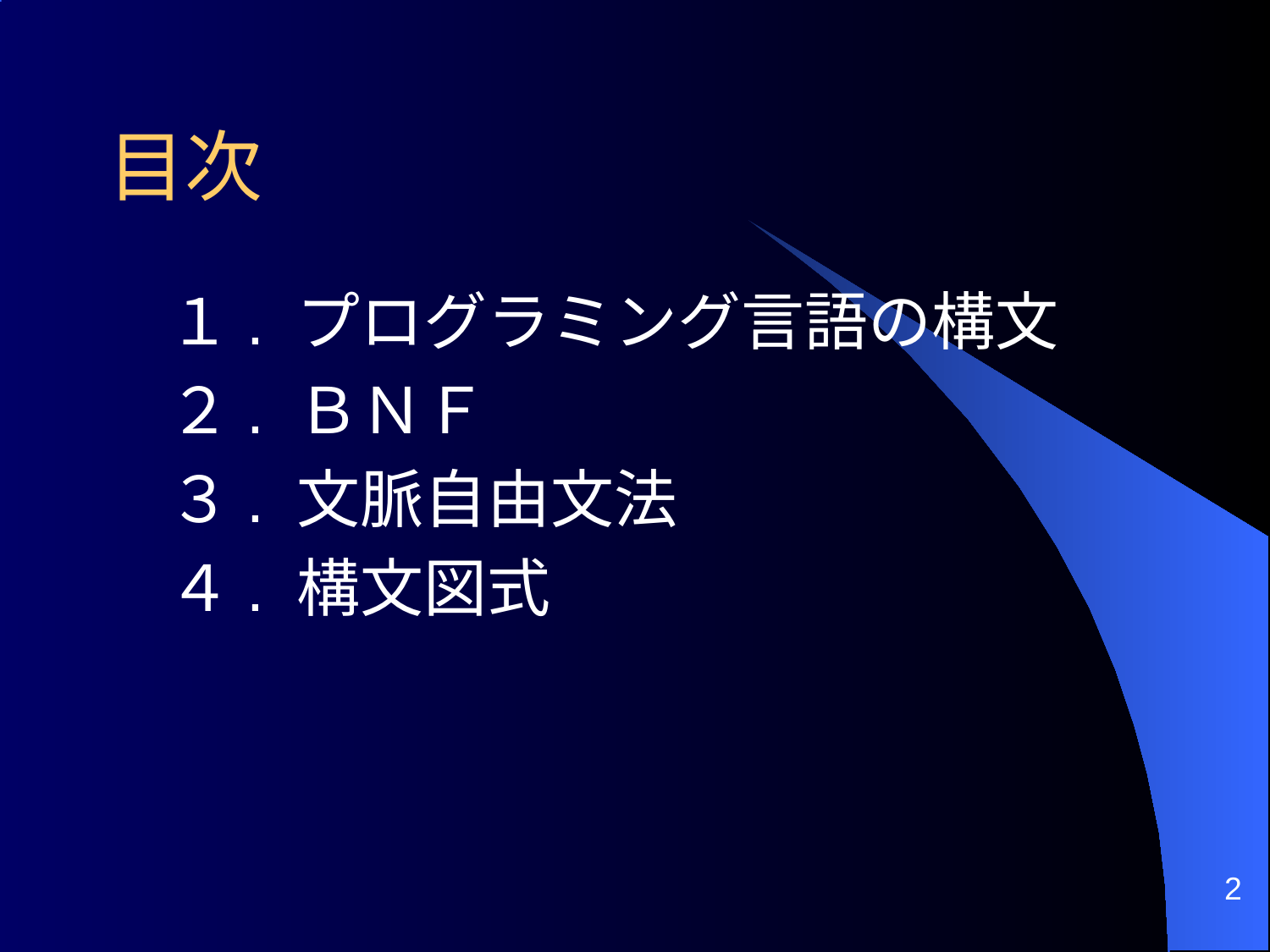

# 目次
	１. プログラミング言語の構文
	２. ＢＮＦ
	３. 文脈自由文法
	４. 構文図式
2